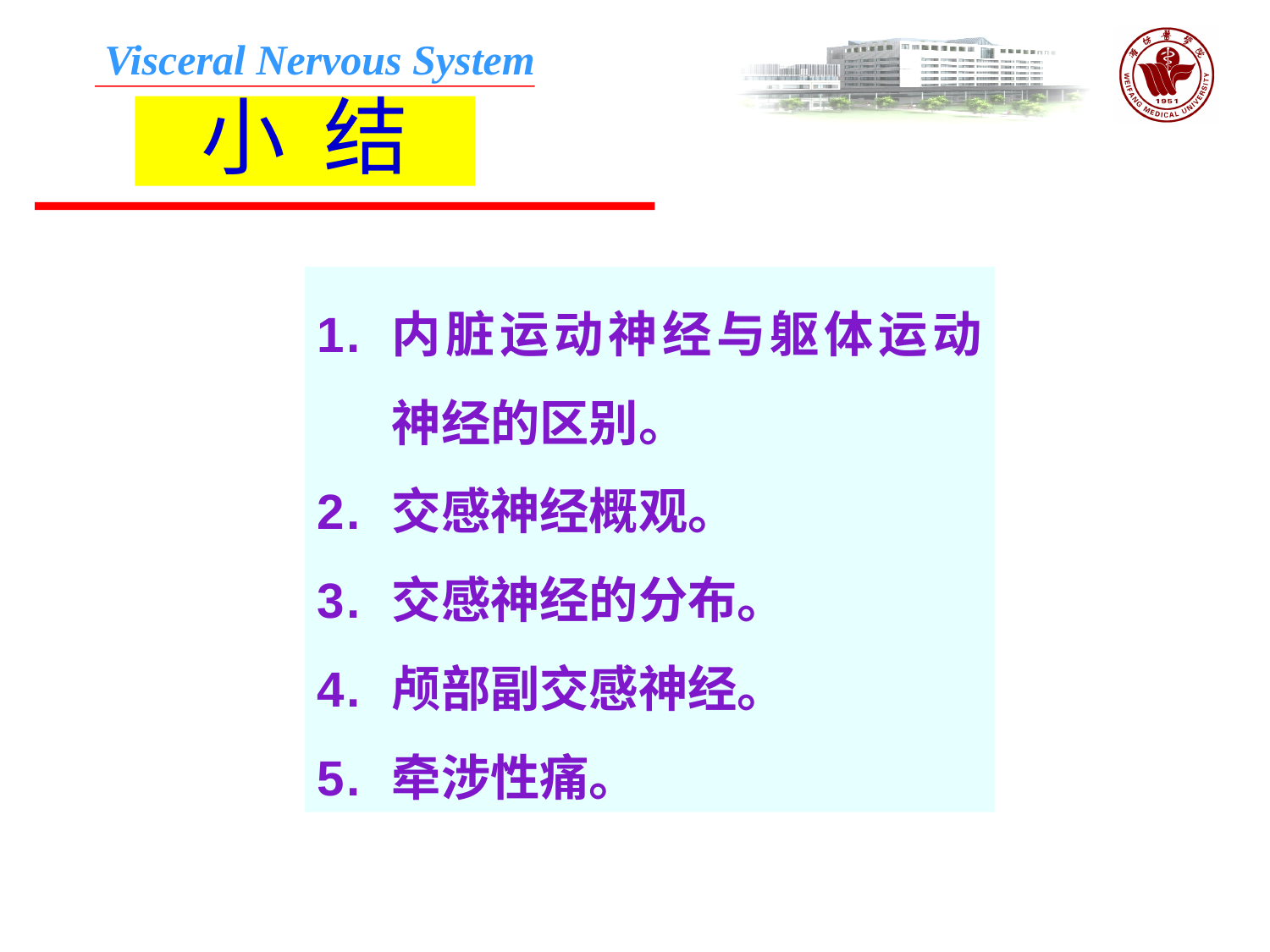

小  结
内脏运动神经与躯体运动神经的区别。
交感神经概观。
交感神经的分布。
颅部副交感神经。
牵涉性痛。